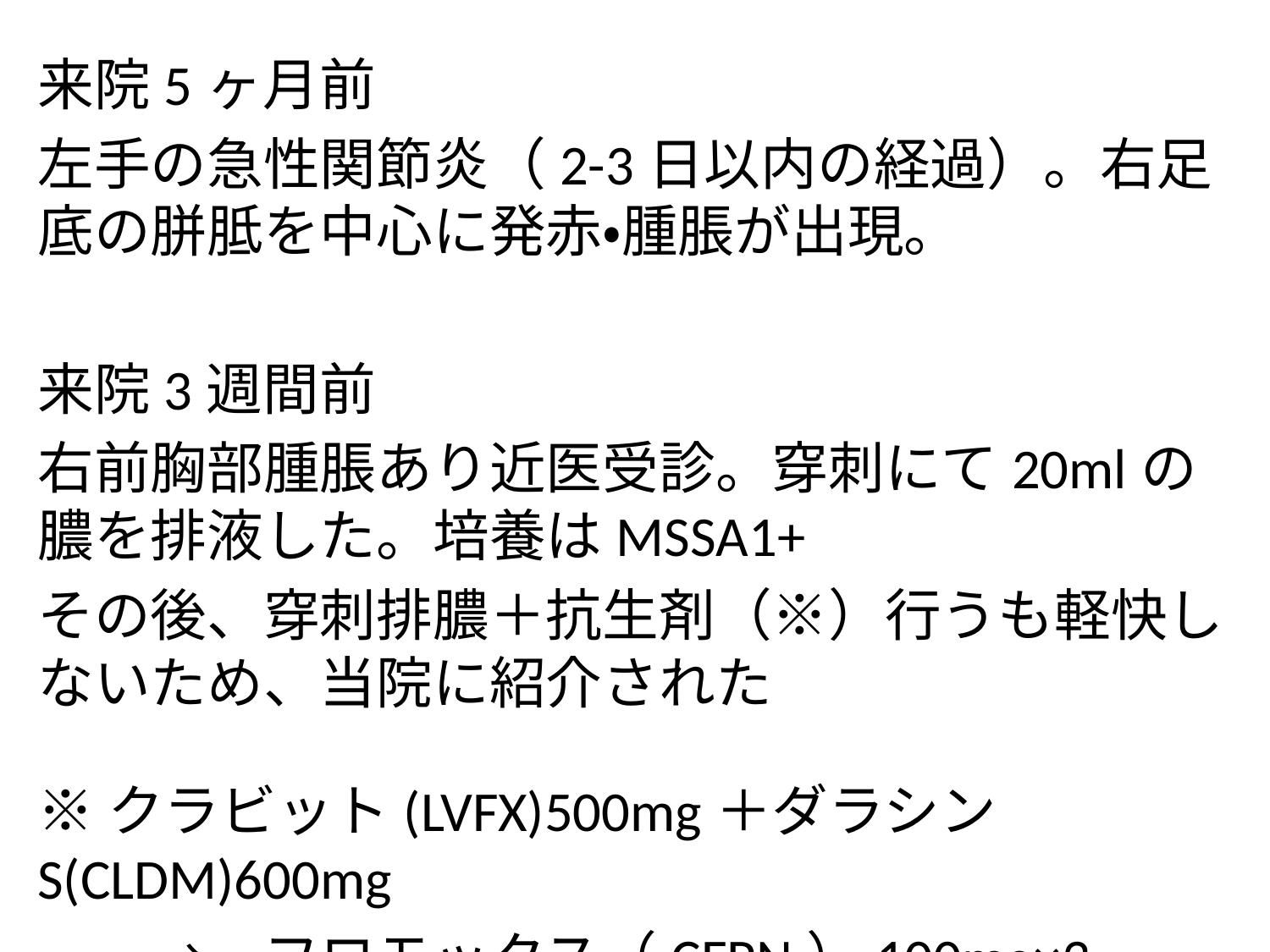

来院5ヶ月前
左手の急性関節炎（2-3日以内の経過）。右足底の胼胝を中心に発赤・腫脹が出現。

来院3週間前
右前胸部腫脹あり近医受診。穿刺にて20mlの膿を排液した。培養はMSSA1+
その後、穿刺排膿＋抗生剤（※）行うも軽快しないため、当院に紹介された

※クラビット(LVFX)500mg＋ダラシンS(CLDM)600mg
　　→　フロモックス（CFPN）100mg×3